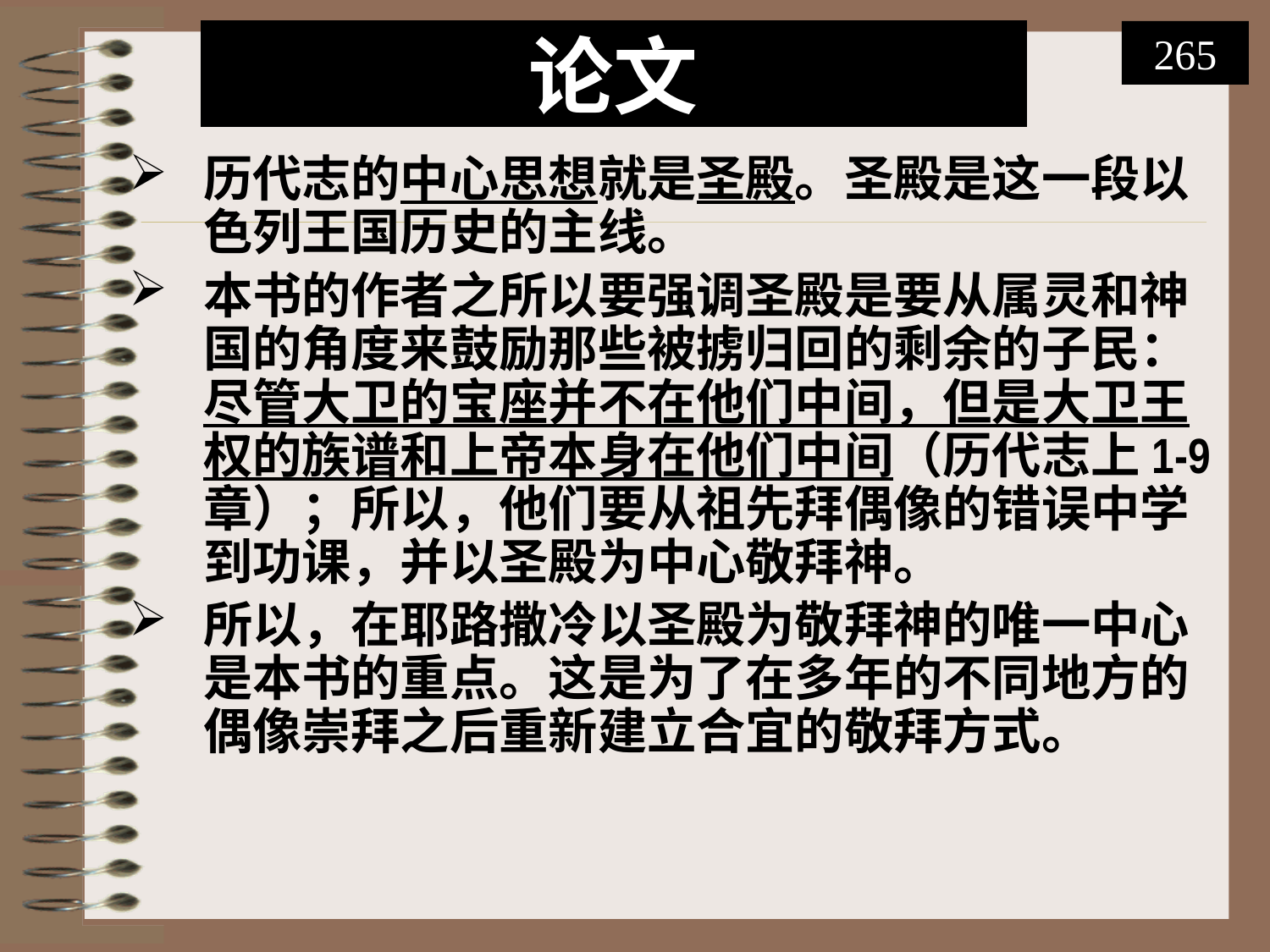

论文
265
历代志的中心思想就是圣殿。圣殿是这一段以色列王国历史的主线。
本书的作者之所以要强调圣殿是要从属灵和神国的角度来鼓励那些被掳归回的剩余的子民：尽管大卫的宝座并不在他们中间，但是大卫王权的族谱和上帝本身在他们中间（历代志上1-9章）；所以，他们要从祖先拜偶像的错误中学到功课，并以圣殿为中心敬拜神。
所以，在耶路撒冷以圣殿为敬拜神的唯一中心是本书的重点。这是为了在多年的不同地方的偶像崇拜之后重新建立合宜的敬拜方式。